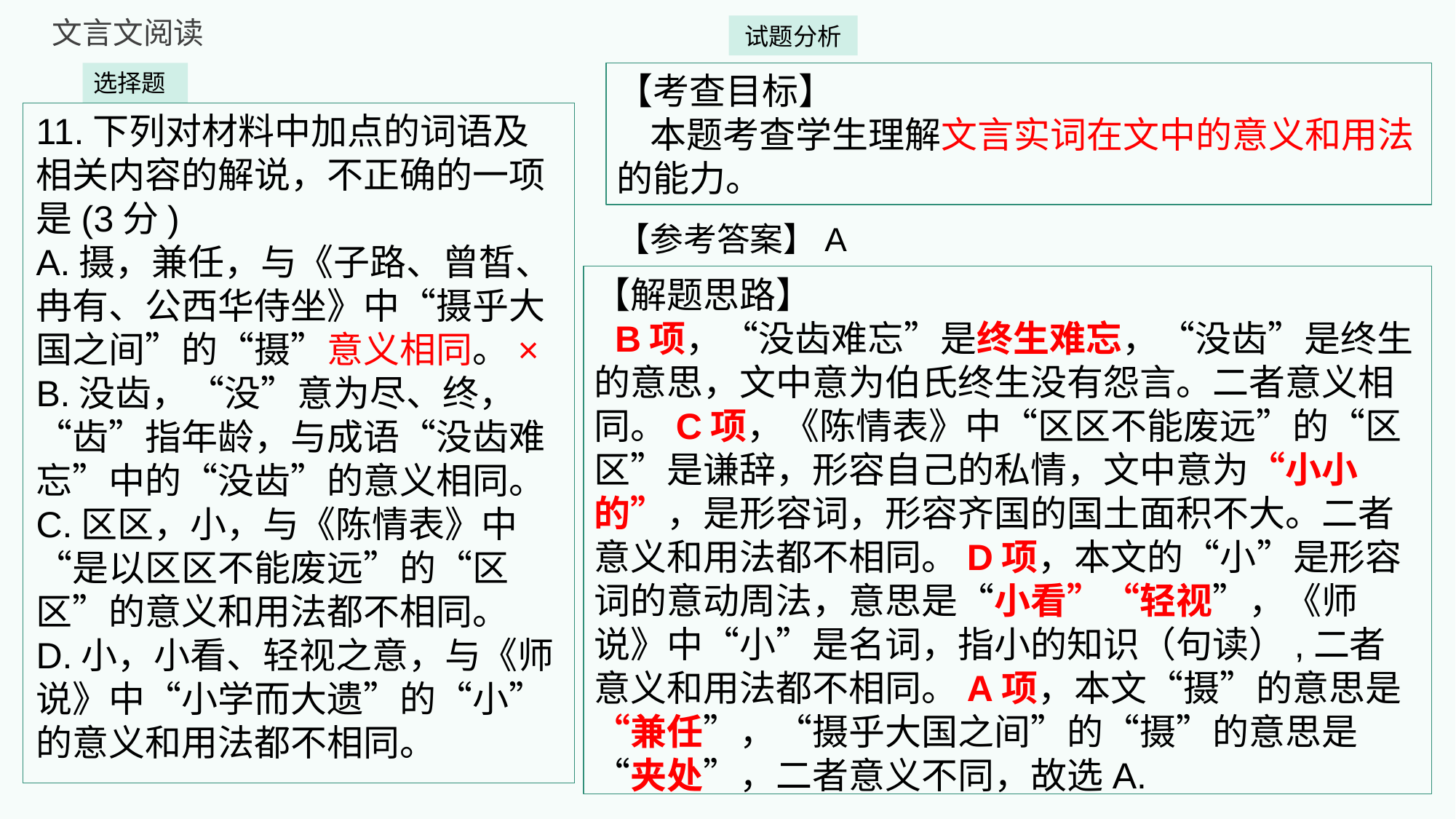

文言文阅读
试题分析
选择题
【考查目标】
   本题考查学生理解文言实词在文中的意义和用法的能力。
11.下列对材料中加点的词语及相关内容的解说，不正确的一项是(3分)
A.摄，兼任，与《子路、曾皙、冉有、公西华侍坐》中“摄乎大国之间”的“摄”意义相同。×
B.没齿，“没”意为尽、终，“齿”指年龄，与成语“没齿难忘”中的“没齿”的意义相同。
C.区区，小，与《陈情表》中“是以区区不能废远”的“区区”的意义和用法都不相同。
D.小，小看、轻视之意，与《师说》中“小学而大遗”的“小”的意义和用法都不相同。
【参考答案】A
【解题思路】
  B项，“没齿难忘”是终生难忘，“没齿”是终生的意思，文中意为伯氏终生没有怨言。二者意义相同。C项，《陈情表》中“区区不能废远”的“区区”是谦辞，形容自己的私情，文中意为“小小的”，是形容词，形容齐国的国土面积不大。二者意义和用法都不相同。D项，本文的“小”是形容词的意动周法，意思是“小看”“轻视”，《师说》中“小”是名词，指小的知识（句读）,二者意义和用法都不相同。A项，本文“摄”的意思是“兼任”，“摄乎大国之间”的“摄”的意思是“夹处”，二者意义不同，故选A.